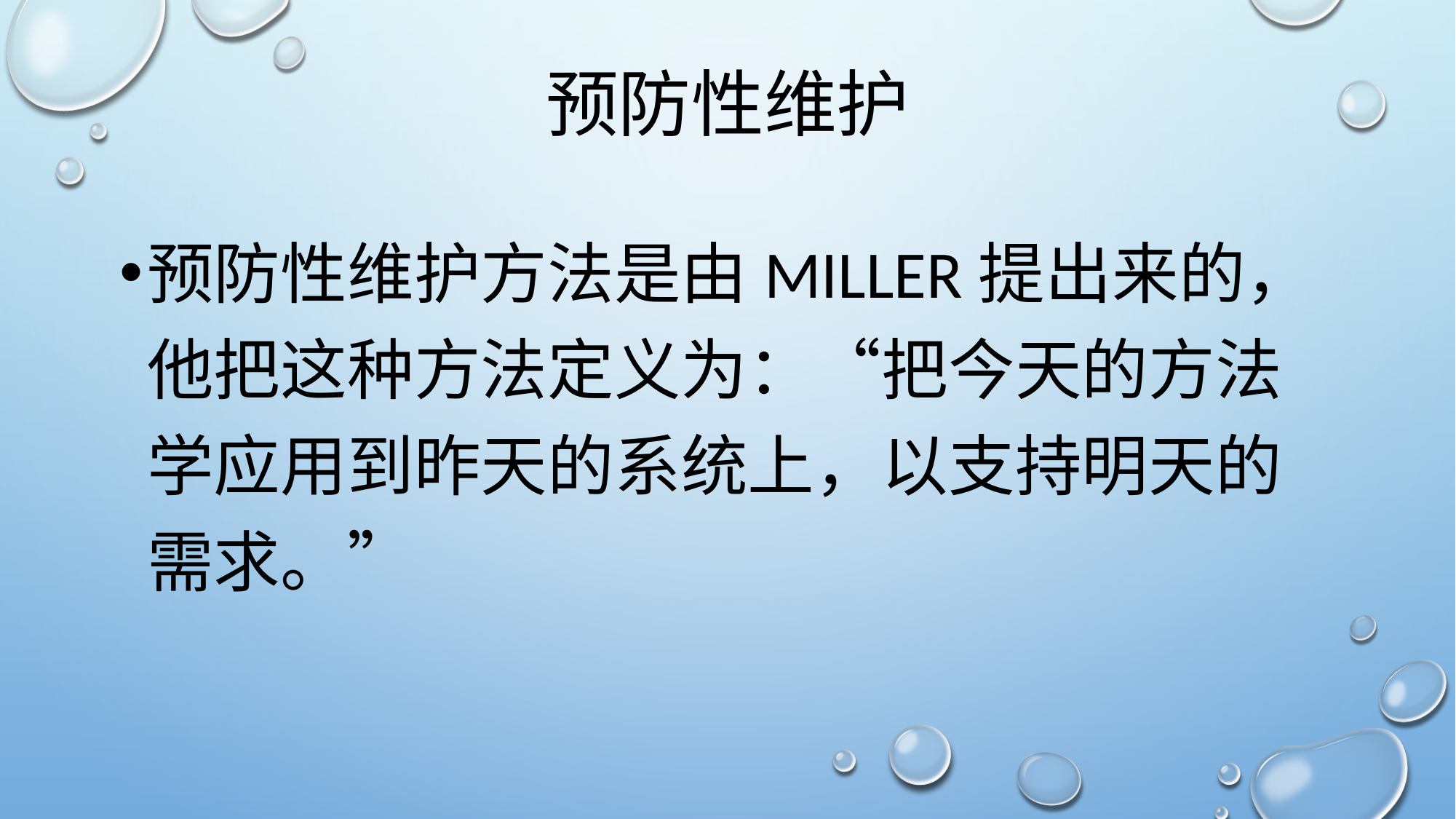

# 预防性维护
预防性维护方法是由Miller提出来的，他把这种方法定义为：“把今天的方法学应用到昨天的系统上，以支持明天的需求。”